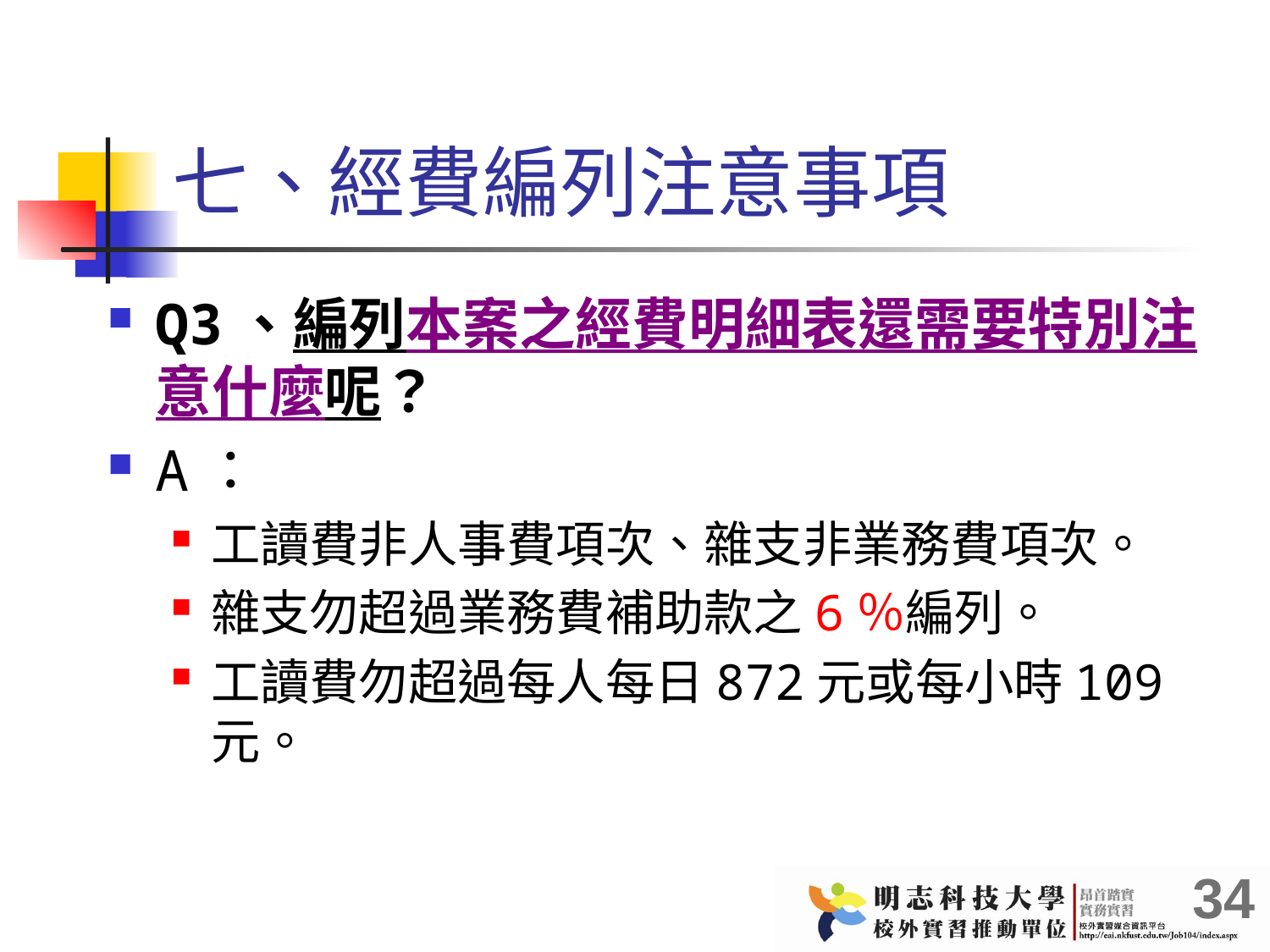

# 七、經費編列注意事項
Q3、編列本案之經費明細表還需要特別注意什麼呢？
A：
工讀費非人事費項次、雜支非業務費項次。
雜支勿超過業務費補助款之6％編列。
工讀費勿超過每人每日872元或每小時109元。
34